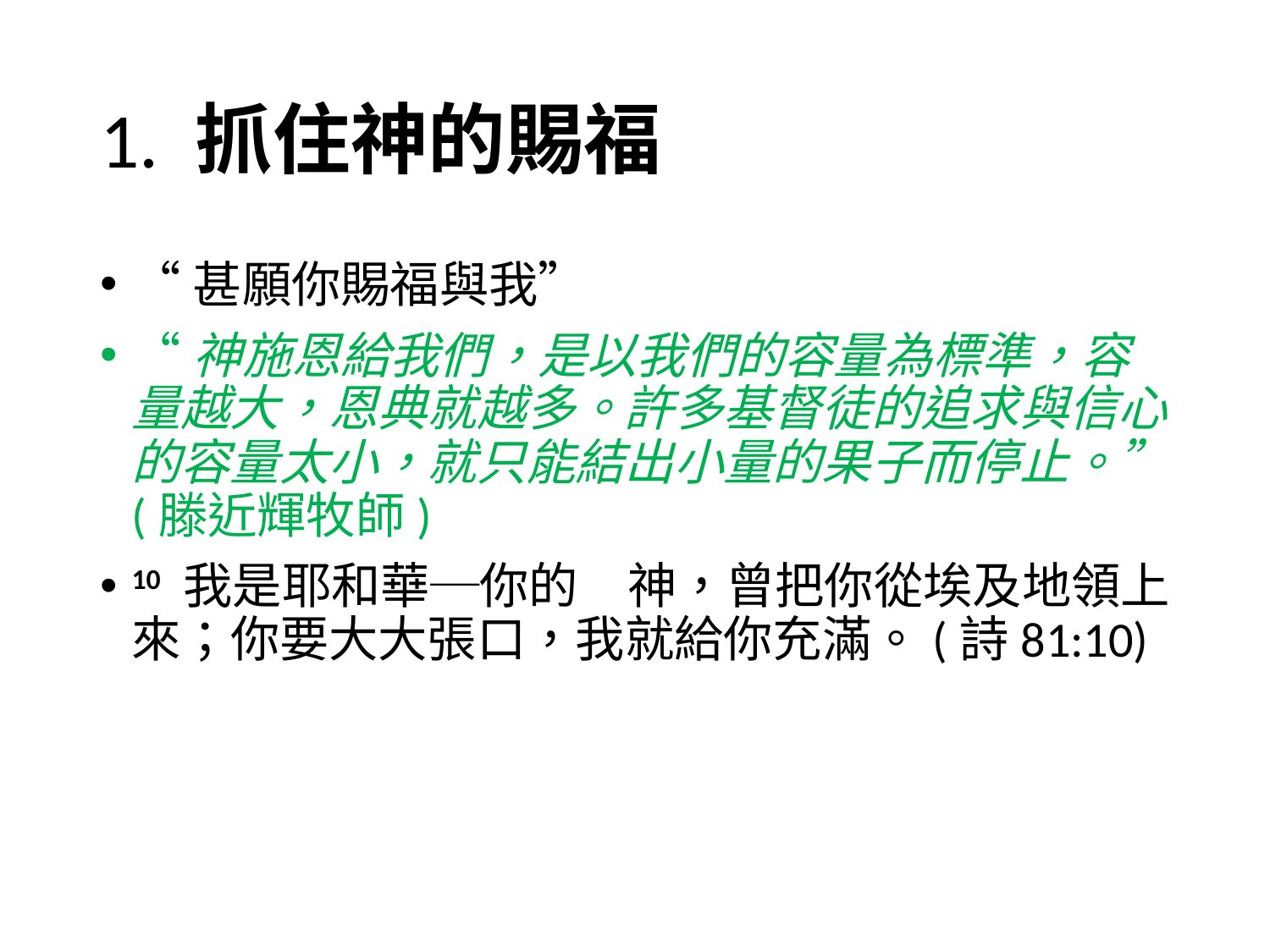

# 1. 抓住神的賜福
“甚願你賜福與我”
“神施恩給我們，是以我們的容量為標準，容量越大，恩典就越多。許多基督徒的追求與信心的容量太小，就只能結出小量的果子而停止。”(滕近輝牧師)
10 我是耶和華─你的　神，曾把你從埃及地領上來；你要大大張口，我就給你充滿。(詩81:10)